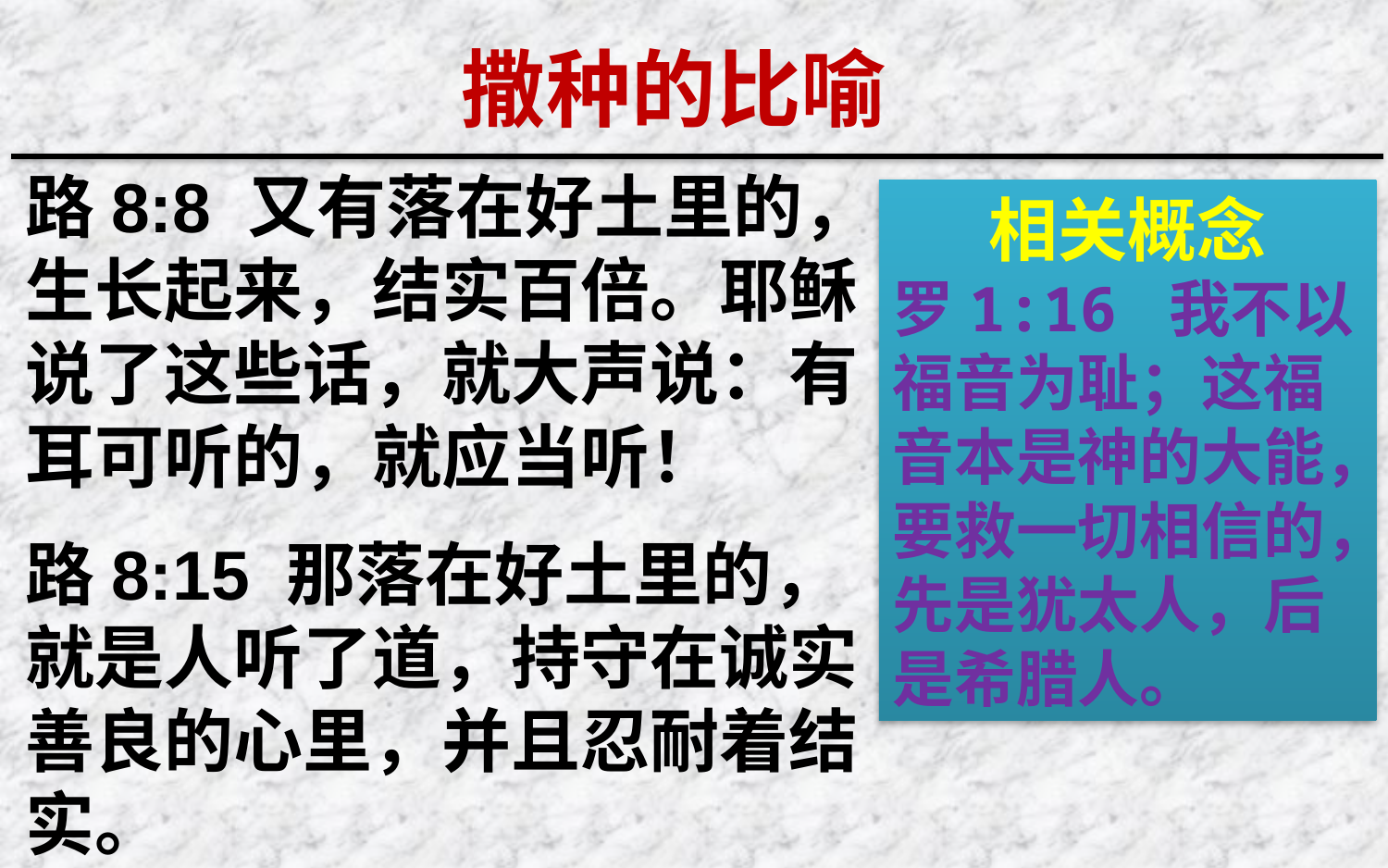

撒种的比喻
路8:8 又有落在好土里的，生长起来，结实百倍。耶稣说了这些话，就大声说：有耳可听的，就应当听！
路8:15 那落在好土里的，就是人听了道，持守在诚实善良的心里，并且忍耐着结实。
相关概念
罗1:16 我不以福音为耻；这福音本是神的大能，要救一切相信的，先是犹太人，后是希腊人。